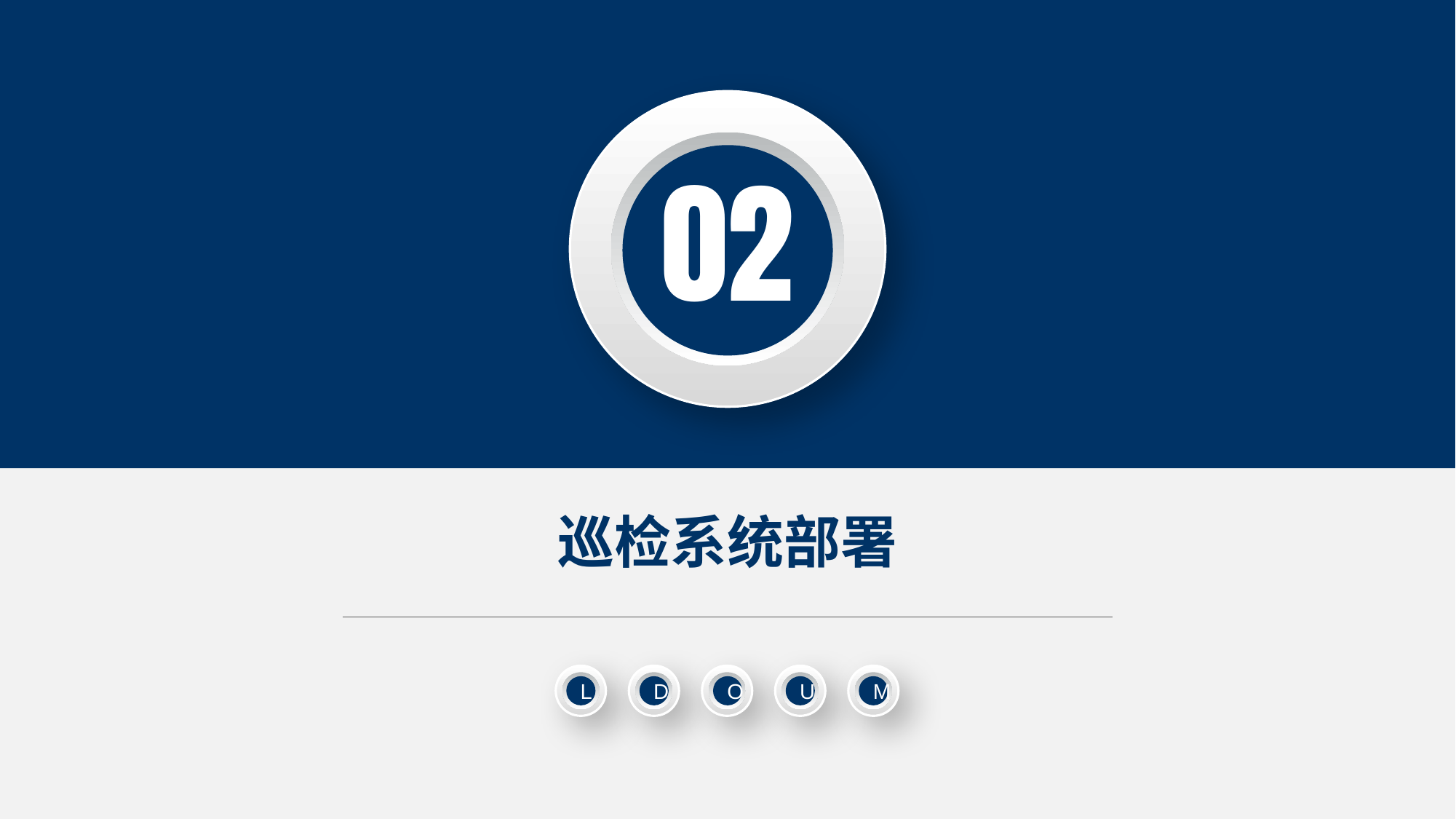

02
巡检系统部署

L

D

O

U

M